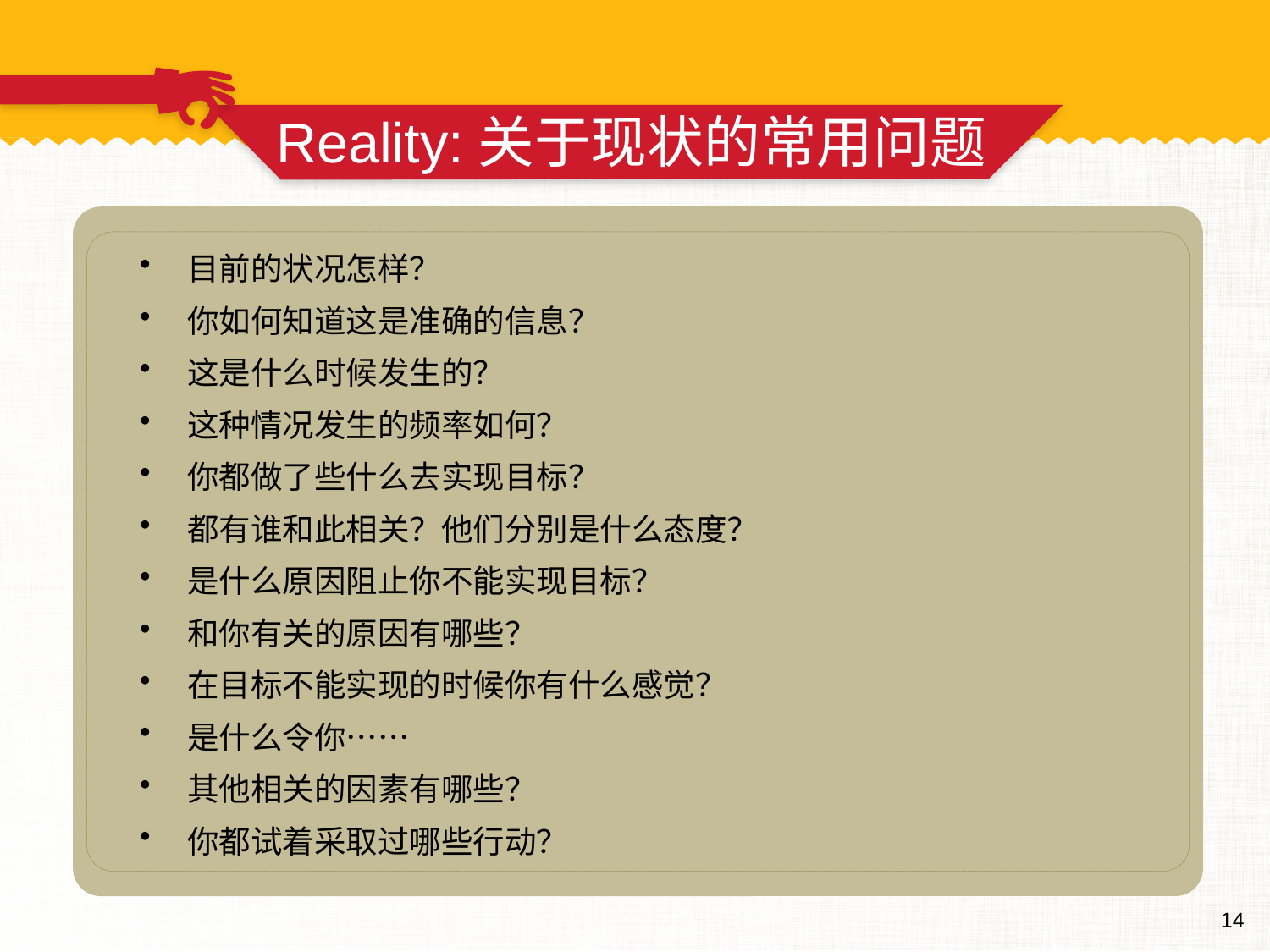

# Reality:关于现状的常用问题

目前的状况怎样？
你如何知道这是准确的信息？
这是什么时候发生的？
这种情况发生的频率如何？
你都做了些什么去实现目标？
都有谁和此相关？他们分别是什么态度？
是什么原因阻止你不能实现目标？
和你有关的原因有哪些？
在目标不能实现的时候你有什么感觉？
是什么令你……
其他相关的因素有哪些？
你都试着采取过哪些行动？